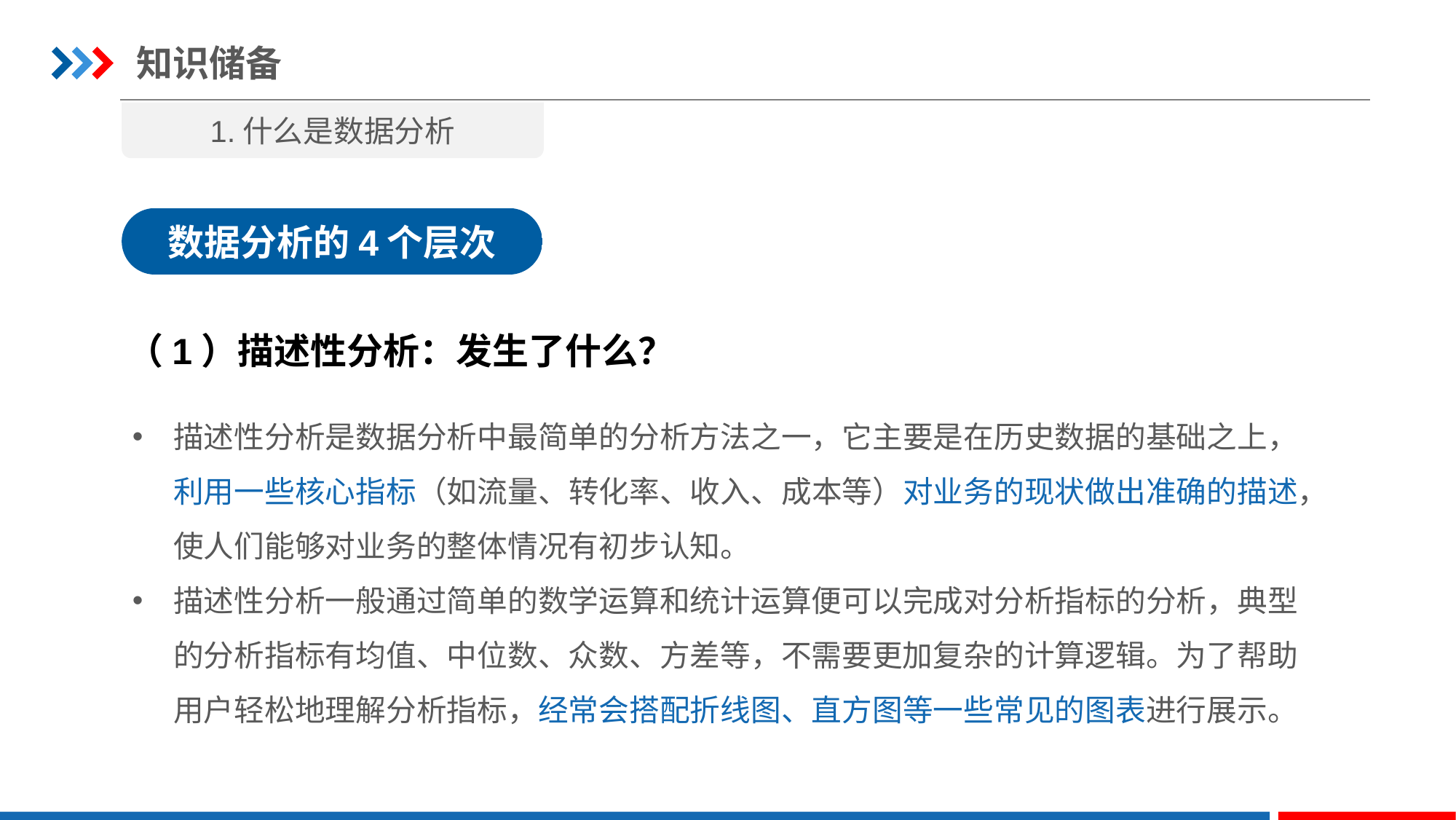

知识储备

1.什么是数据分析
数据分析的4个层次
（1）描述性分析：发生了什么？
描述性分析是数据分析中最简单的分析方法之一，它主要是在历史数据的基础之上，利用一些核心指标（如流量、转化率、收入、成本等）对业务的现状做出准确的描述，使人们能够对业务的整体情况有初步认知。
描述性分析一般通过简单的数学运算和统计运算便可以完成对分析指标的分析，典型的分析指标有均值、中位数、众数、方差等，不需要更加复杂的计算逻辑。为了帮助用户轻松地理解分析指标，经常会搭配折线图、直方图等一些常见的图表进行展示。